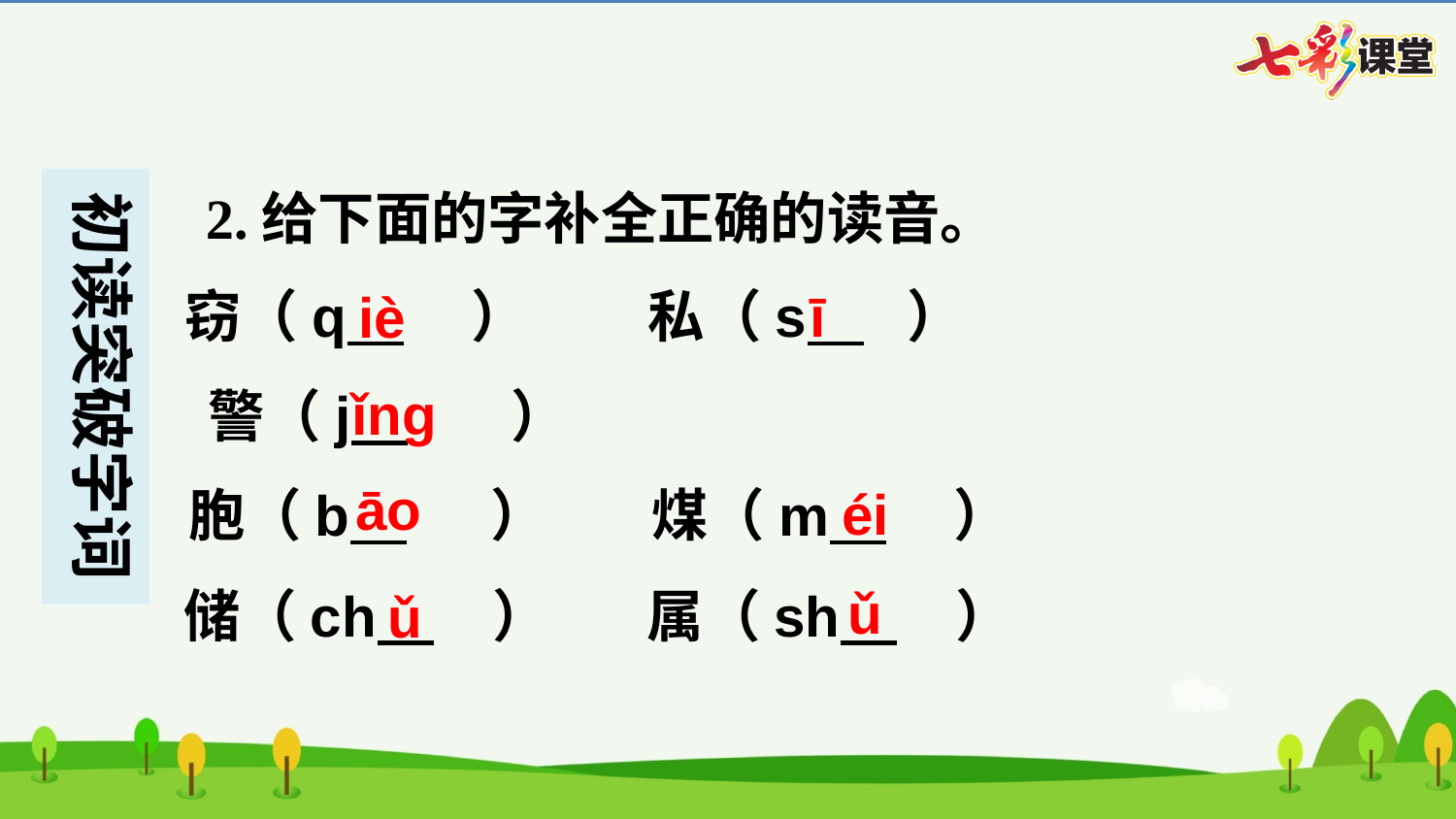

2.给下面的字补全正确的读音。
ī
iè
窃（q 　iè）	私（s 　ī）
ǐng
警（j 　ǐng）
āo
éi
胞（b 　āo）	煤（m 　éi）
ǔ
ǔ
储（ch 　ǔ）	属（sh 　ǔ）